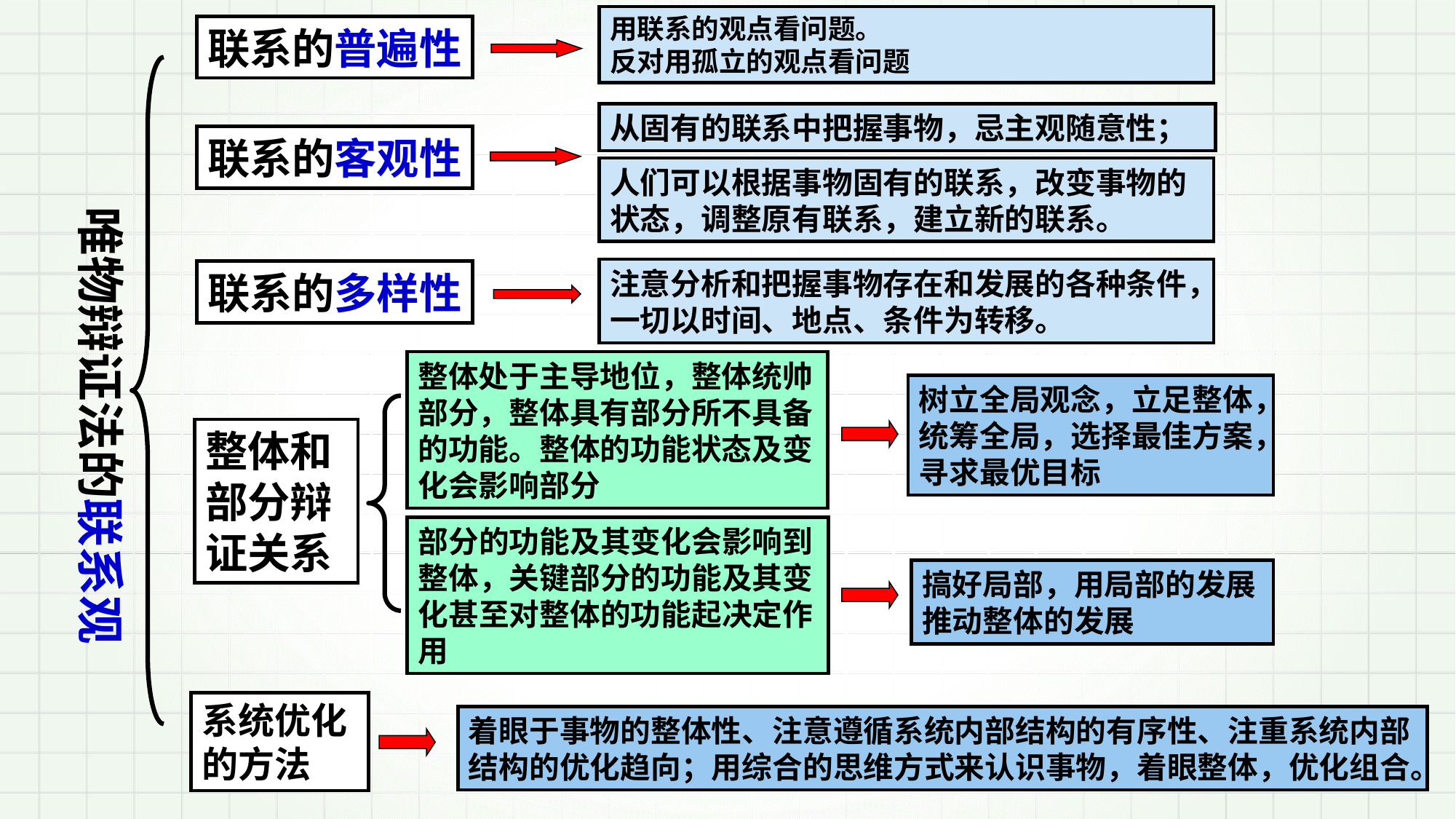

用联系的观点看问题。
反对用孤立的观点看问题
联系的普遍性

从固有的联系中把握事物，忌主观随意性；
联系的客观性

人们可以根据事物固有的联系，改变事物的状态，调整原有联系，建立新的联系。

唯物辩证法的联系观
注意分析和把握事物存在和发展的各种条件，一切以时间、地点、条件为转移。
联系的多样性

整体处于主导地位，整体统帅部分，整体具有部分所不具备的功能。整体的功能状态及变化会影响部分
树立全局观念，立足整体，统筹全局，选择最佳方案，寻求最优目标

整体和部分辩证关系

部分的功能及其变化会影响到整体，关键部分的功能及其变化甚至对整体的功能起决定作用
搞好局部，用局部的发展推动整体的发展

系统优化的方法
着眼于事物的整体性、注意遵循系统内部结构的有序性、注重系统内部结构的优化趋向；用综合的思维方式来认识事物，着眼整体，优化组合。